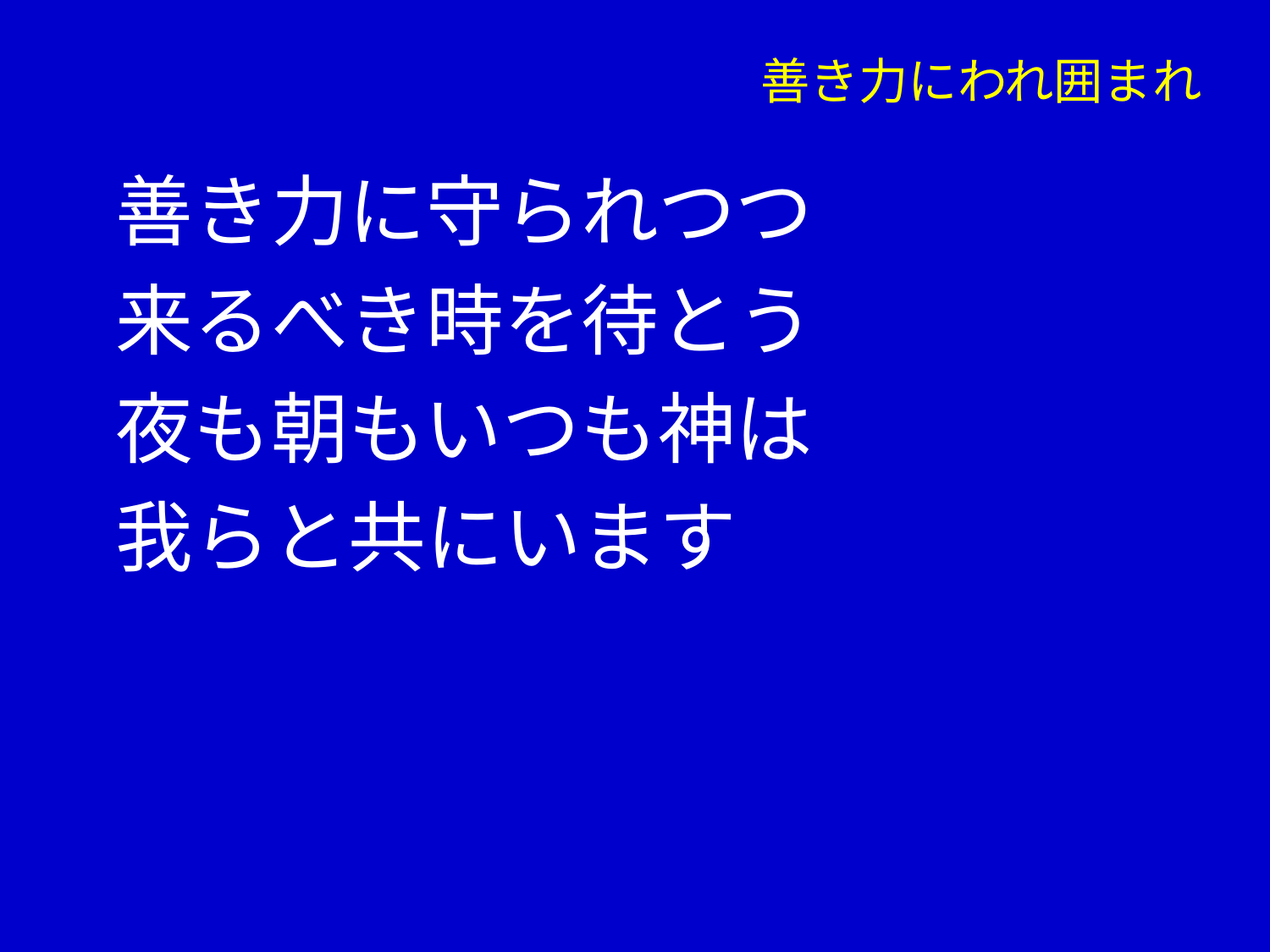

# 善き力にわれ囲まれ
善き力に守られつつ
来るべき時を待とう
夜も朝もいつも神は
我らと共にいます